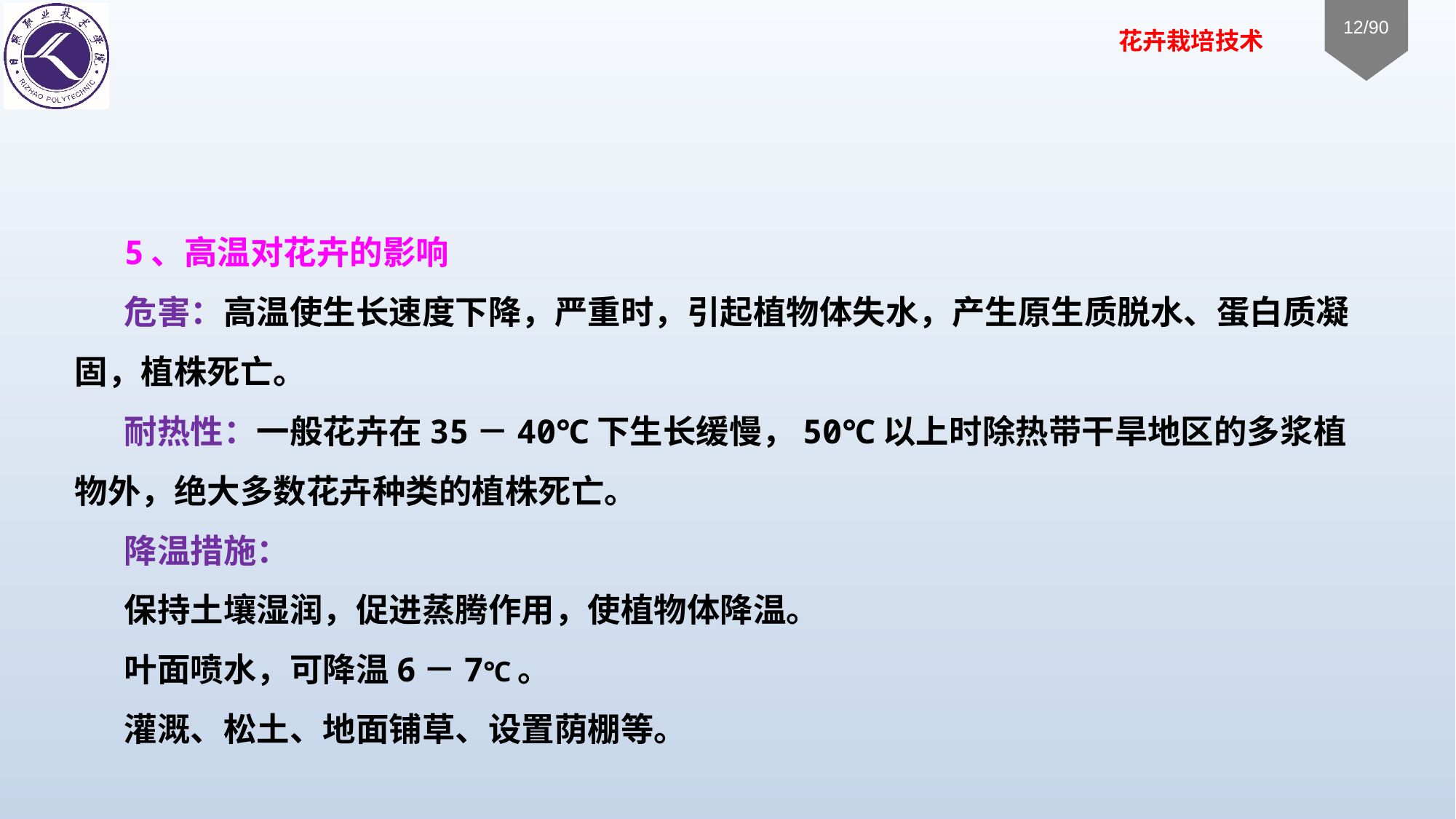

#
5、高温对花卉的影响
危害：高温使生长速度下降，严重时，引起植物体失水，产生原生质脱水、蛋白质凝固，植株死亡。
耐热性：一般花卉在35－40℃下生长缓慢，50℃以上时除热带干旱地区的多浆植物外，绝大多数花卉种类的植株死亡。
降温措施：
保持土壤湿润，促进蒸腾作用，使植物体降温。
叶面喷水，可降温6－7℃。
灌溉、松土、地面铺草、设置荫棚等。